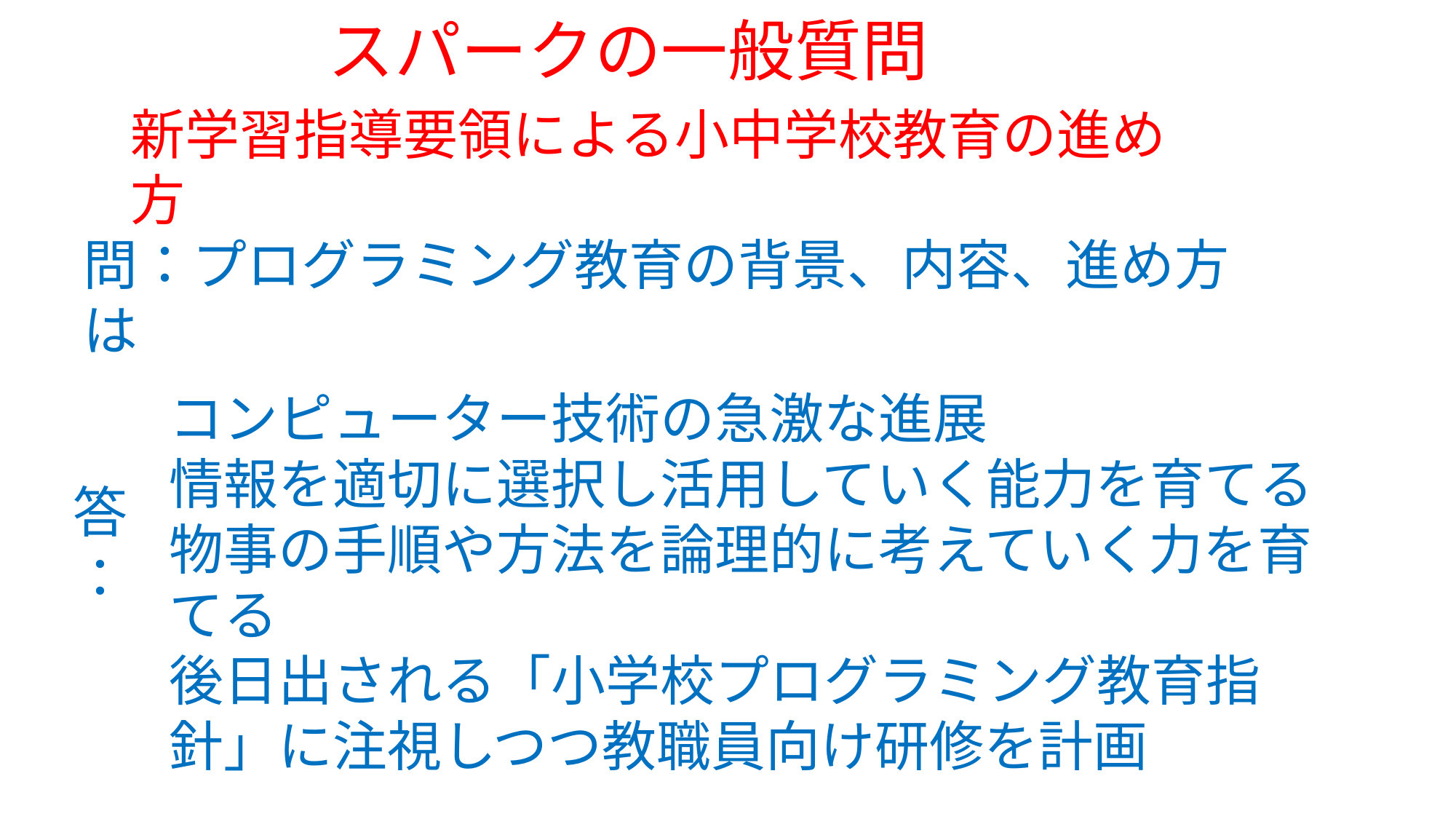

スパークの一般質問
新学習指導要領による小中学校教育の進め方
問：プログラミング教育の背景、内容、進め方は
コンピューター技術の急激な進展
情報を適切に選択し活用していく能力を育てる
物事の手順や方法を論理的に考えていく力を育てる
後日出される「小学校プログラミング教育指針」に注視しつつ教職員向け研修を計画
答：